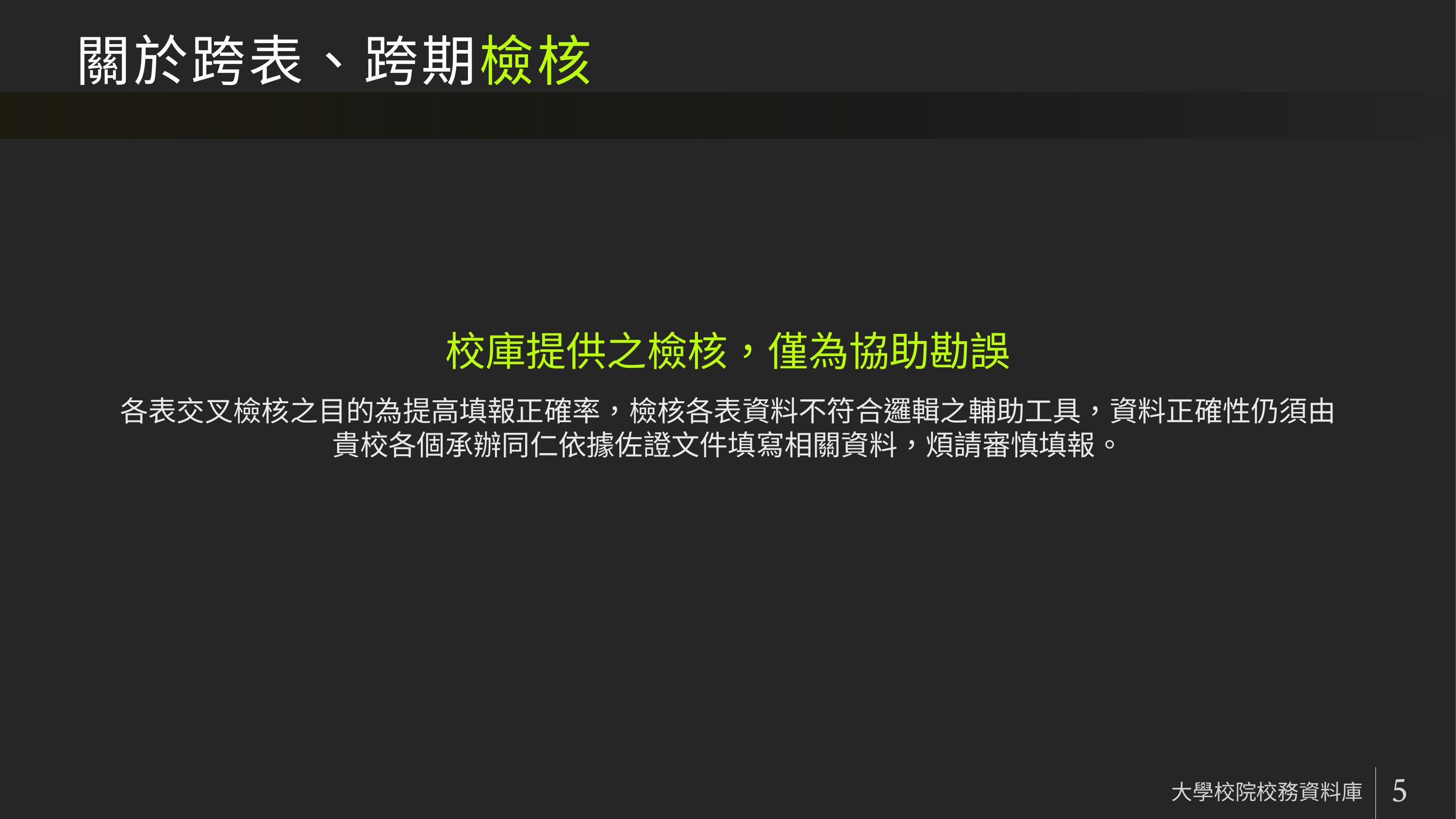

# 關於跨表、跨期檢核

校庫提供之檢核，僅為協助勘誤
各表交叉檢核之目的為提高填報正確率，檢核各表資料不符合邏輯之輔助工具，資料正確性仍須由貴校各個承辦同仁依據佐證文件填寫相關資料，煩請審慎填報。
大學校院校務資料庫
5